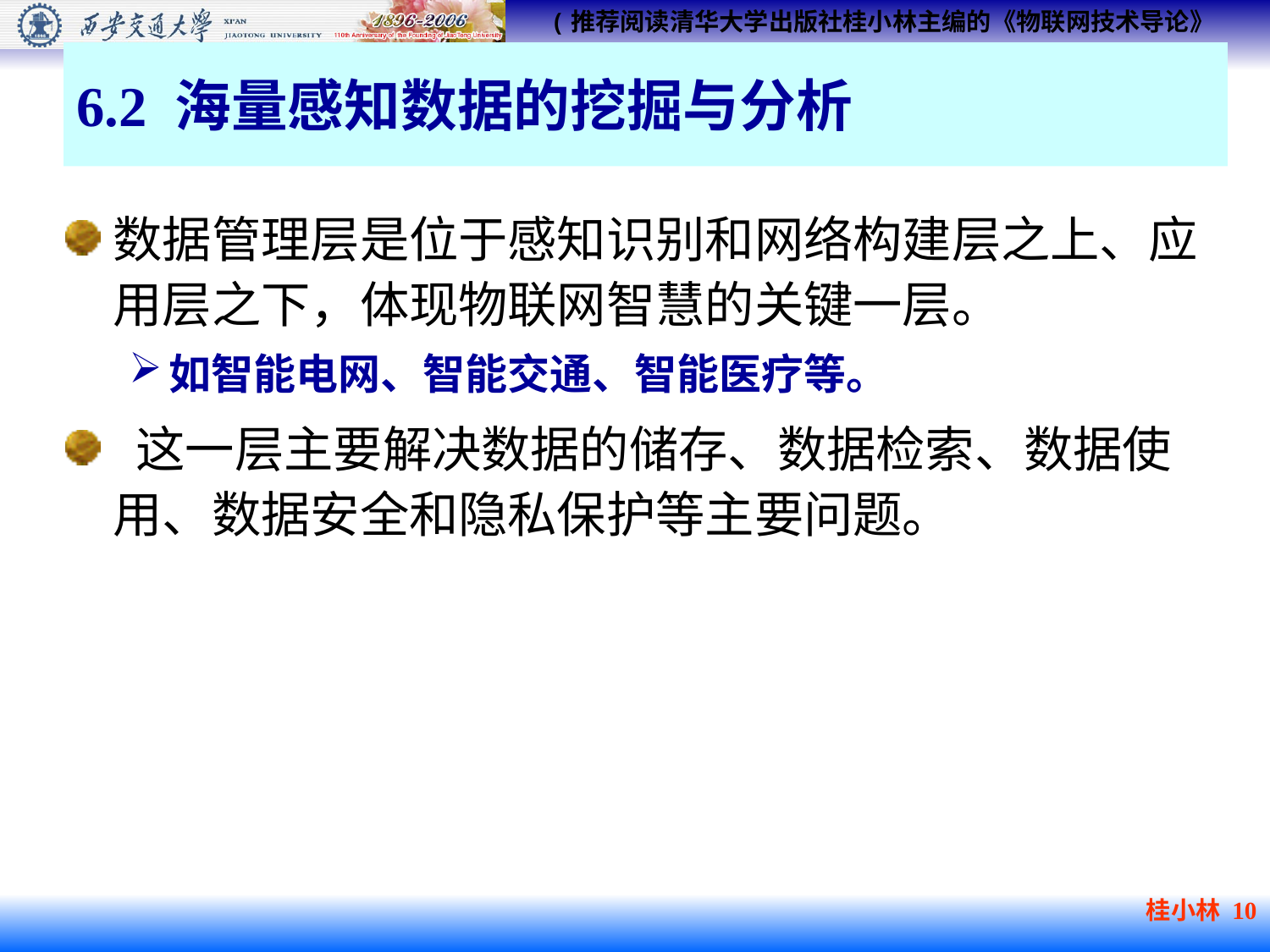

# 6.2 海量感知数据的挖掘与分析
数据管理层是位于感知识别和网络构建层之上、应用层之下，体现物联网智慧的关键一层。
如智能电网、智能交通、智能医疗等。
 这一层主要解决数据的储存、数据检索、数据使用、数据安全和隐私保护等主要问题。
桂小林 10